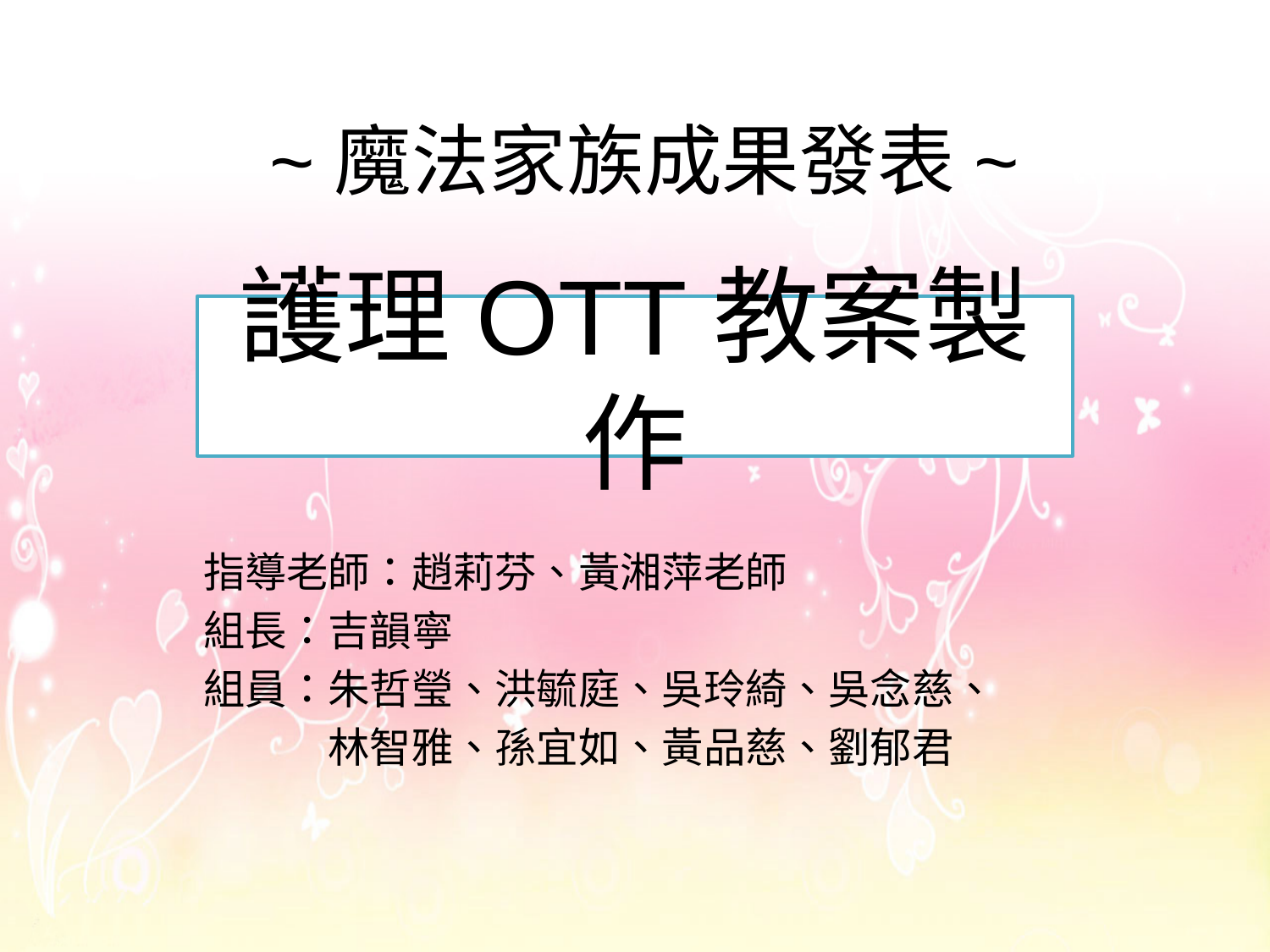

# ~魔法家族成果發表~
護理OTT教案製作
指導老師：趙莉芬、黃湘萍老師
組長：吉韻寧
組員：朱哲瑩、洪毓庭、吳玲綺、吳念慈、
　　　林智雅、孫宜如、黃品慈、劉郁君